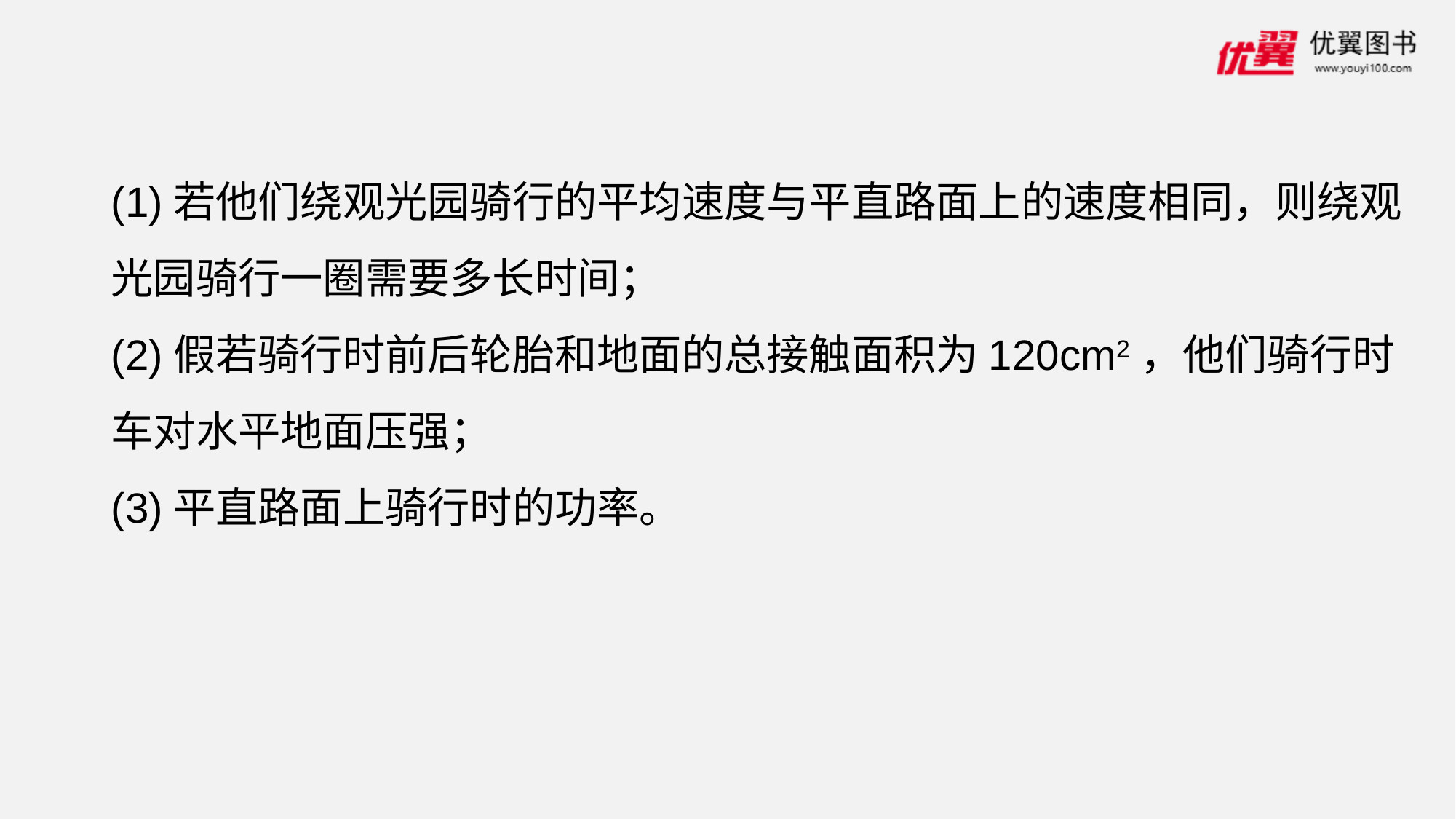

(1)若他们绕观光园骑行的平均速度与平直路面上的速度相同，则绕观光园骑行一圈需要多长时间；
(2)假若骑行时前后轮胎和地面的总接触面积为120cm2，他们骑行时车对水平地面压强；
(3)平直路面上骑行时的功率。